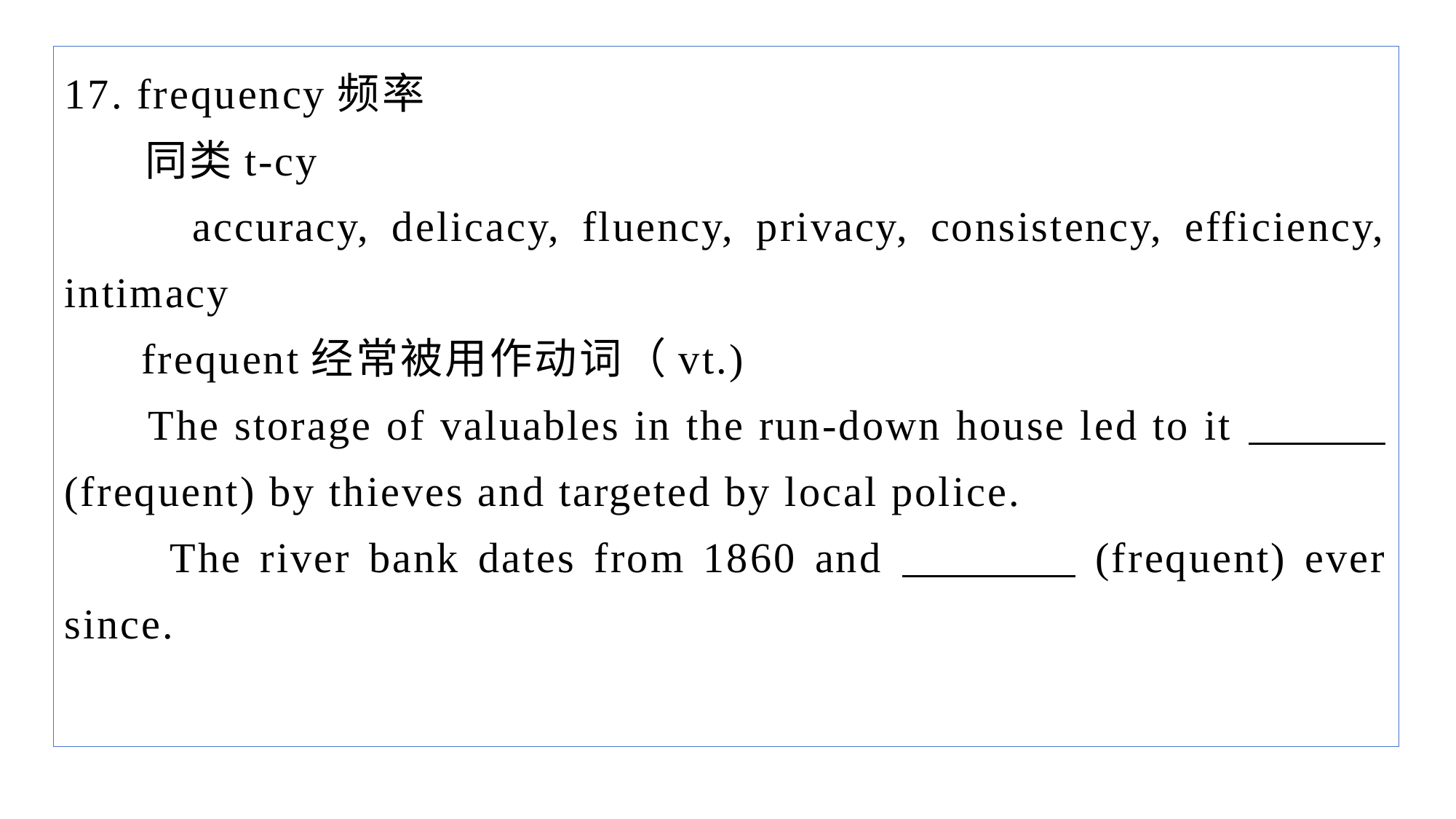

17. frequency频率
      同类t-cy
      accuracy, delicacy, fluency, privacy, consistency, efficiency, intimacy
      frequent经常被用作动词（vt.)
      The storage of valuables in the run-down house led to it            (frequent) by thieves and targeted by local police.
      The river bank dates from 1860 and            (frequent) ever since.